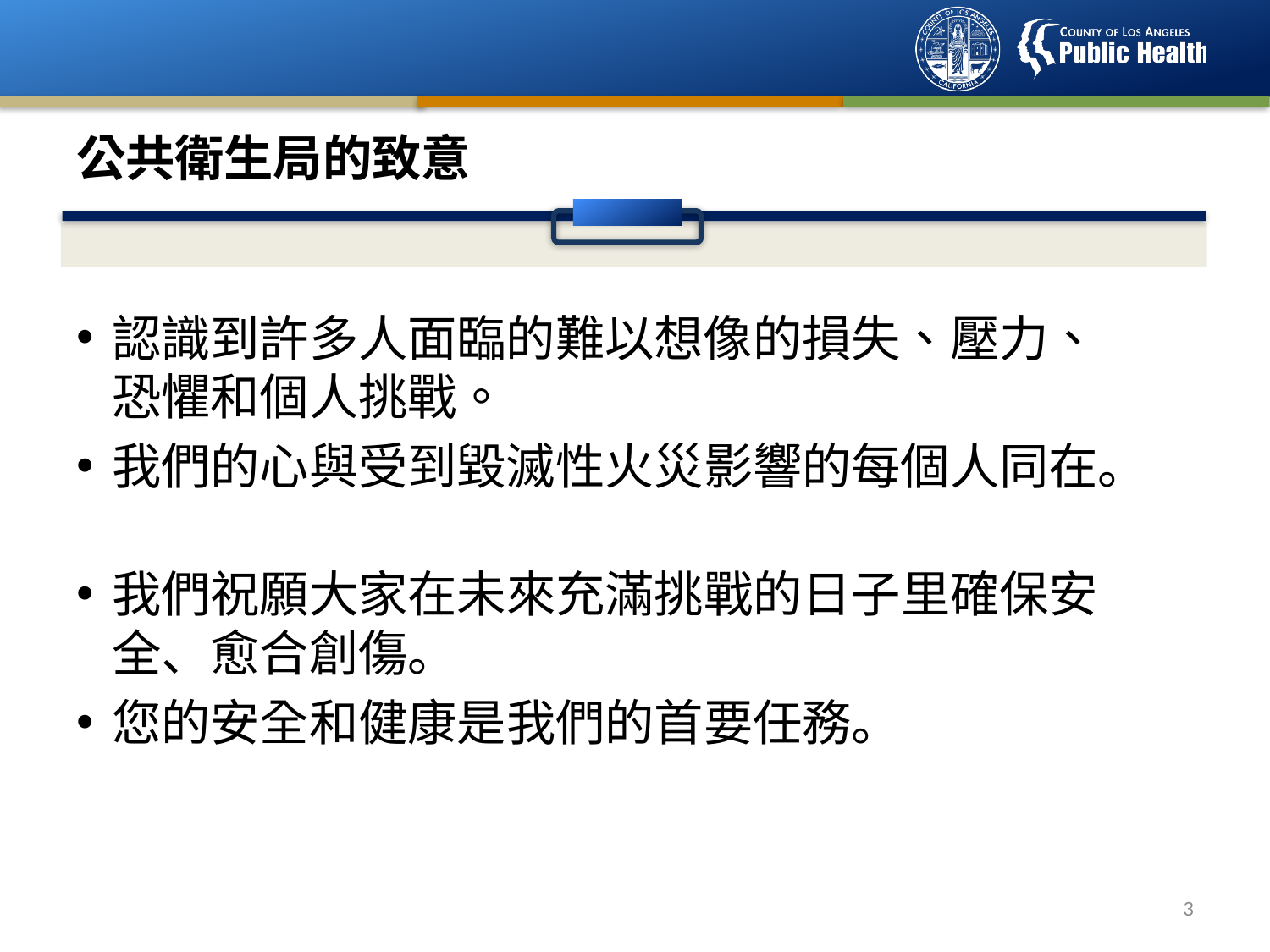

# 公共衛生局的致意
認識到許多人面臨的難以想像的損失、壓力、恐懼和個人挑戰。
我們的心與受到毀滅性火災影響的每個人同在。
我們祝願大家在未來充滿挑戰的日子里確保安全、愈合創傷。
您的安全和健康是我們的首要任務。
3